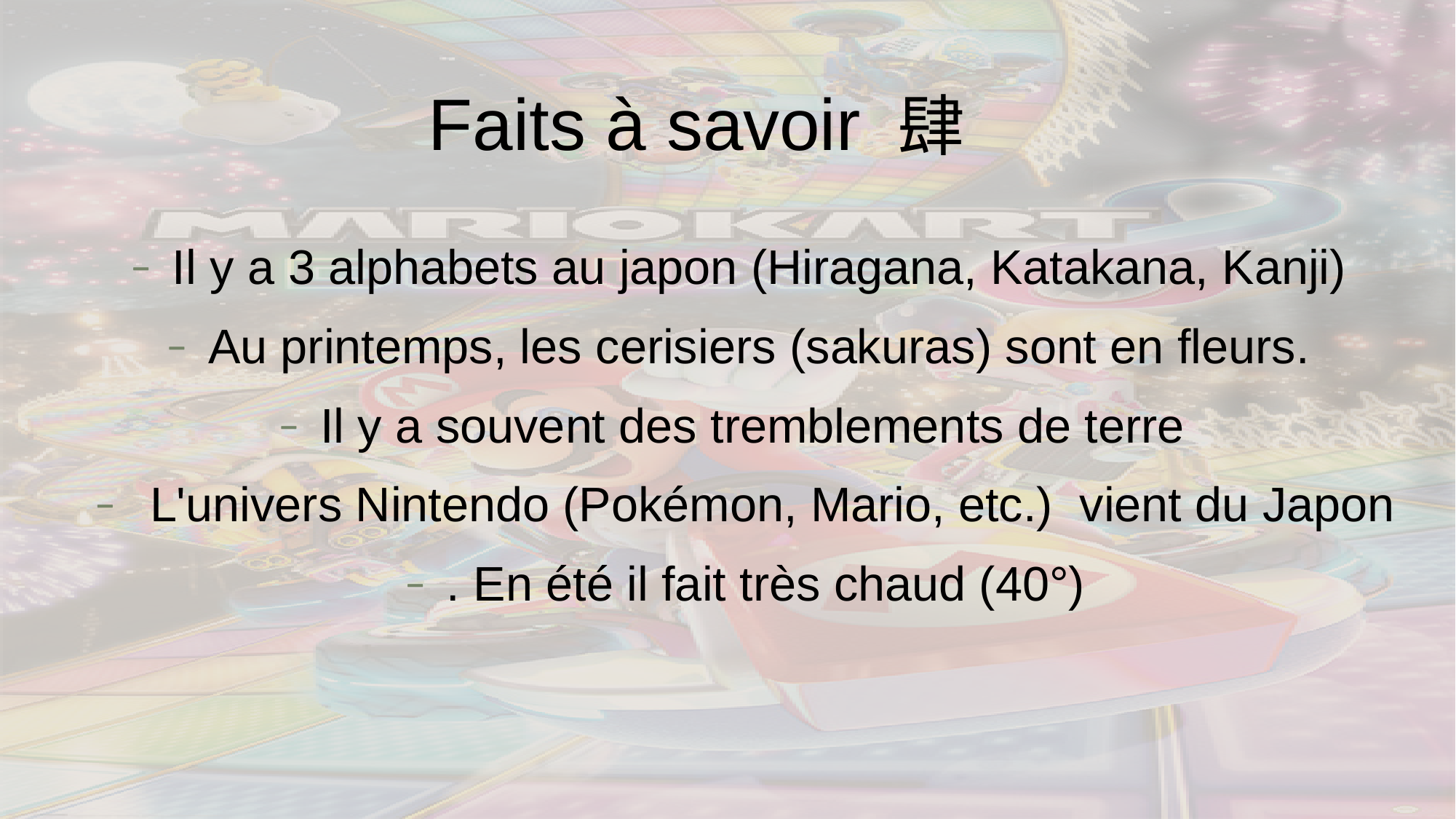

# Faits à savoir 肆
Il y a 3 alphabets au japon (Hiragana, Katakana, Kanji)
Au printemps, les cerisiers (sakuras) sont en fleurs.
Il y a souvent des tremblements de terre
 L'univers Nintendo (Pokémon, Mario, etc.)  vient du Japon
. En été il fait très chaud (40°)